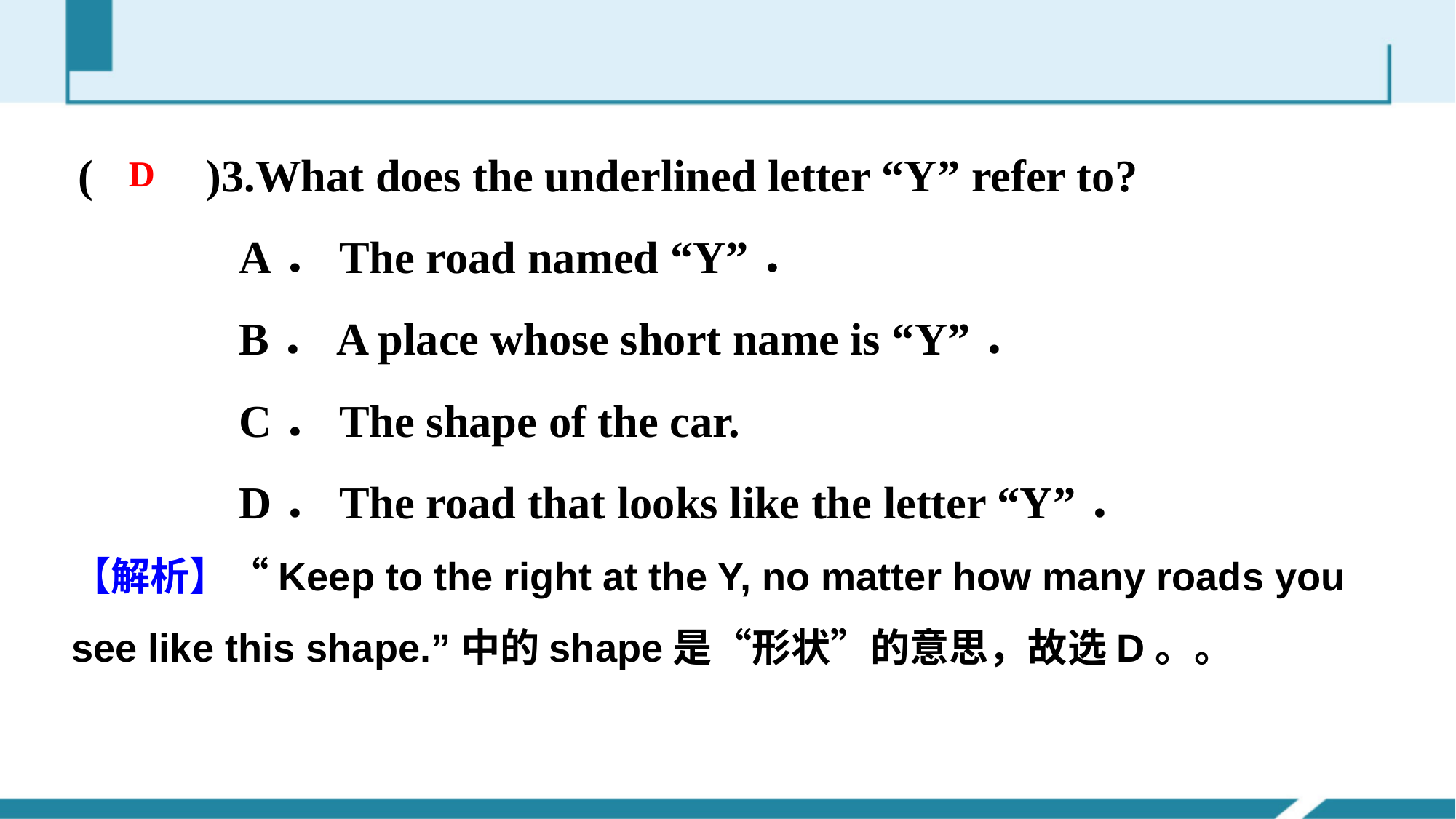

(　　)3.What does the underlined letter “Y” refer to?
              A．The road named “Y”．
              B．A place whose short name is “Y”．
              C．The shape of the car.
              D．The road that looks like the letter “Y”．
D
【解析】“Keep to the right at the Y, no matter how many roads you see like this shape.”中的shape是“形状”的意思，故选D。。